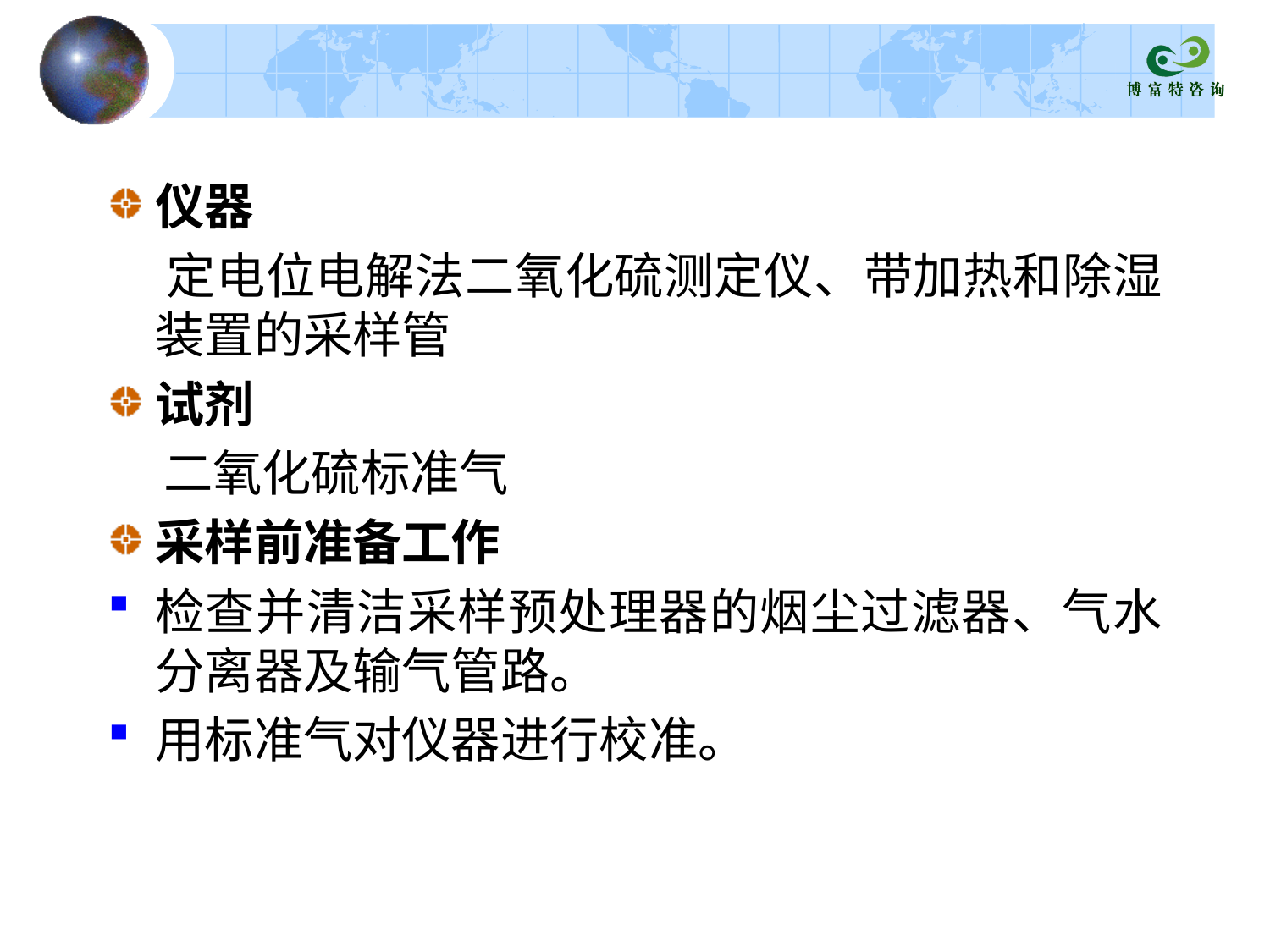

仪器
    定电位电解法二氧化硫测定仪、带加热和除湿装置的采样管
试剂
    二氧化硫标准气
采样前准备工作
检查并清洁采样预处理器的烟尘过滤器、气水分离器及输气管路。
用标准气对仪器进行校准。